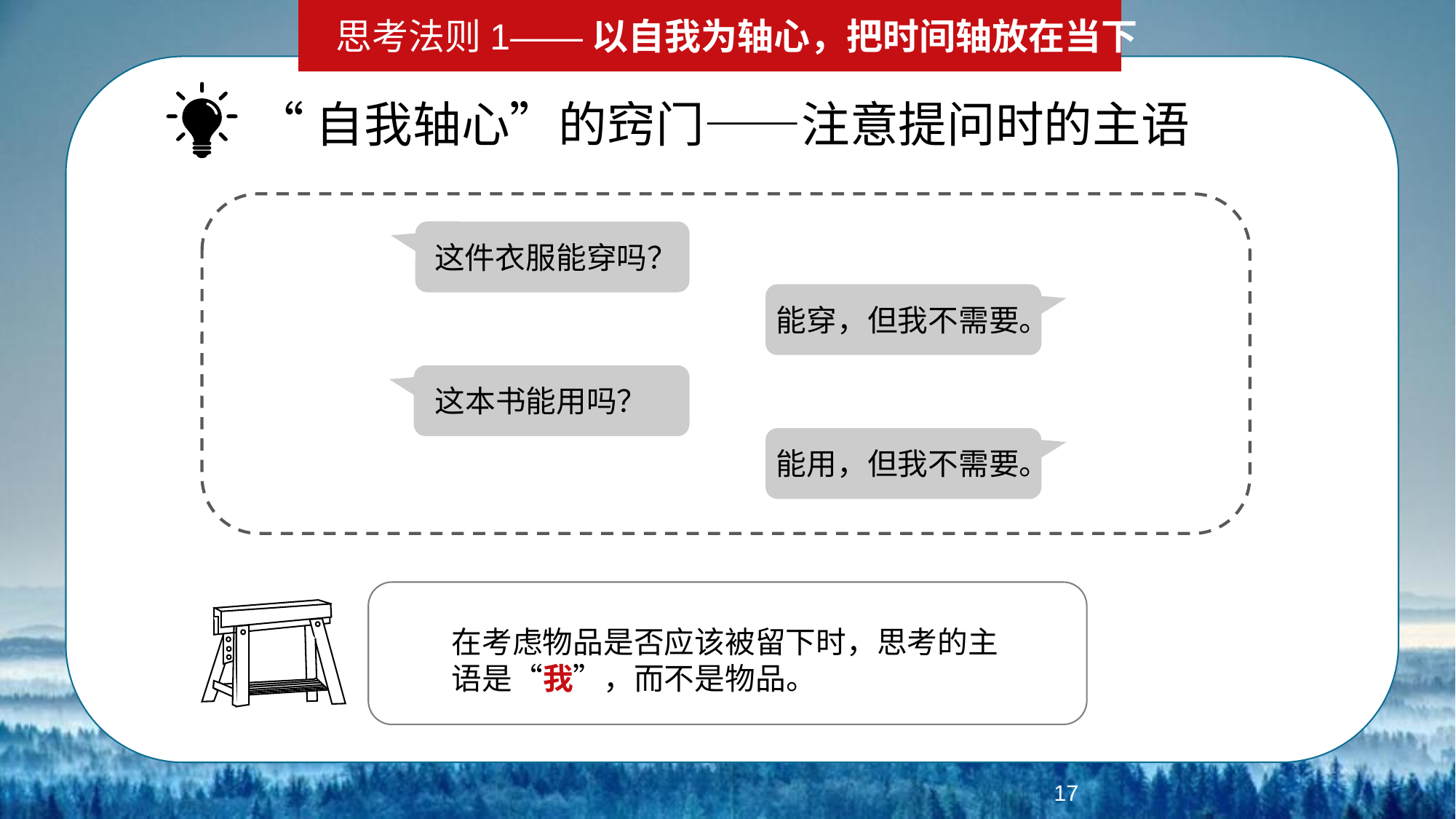

思考法则1——以自我为轴心，把时间轴放在当下

“自我轴心”的窍门——注意提问时的主语

这件衣服能穿吗？

能穿，但我不需要。

这本书能用吗？

能用，但我不需要。

在考虑物品是否应该被留下时，思考的主语是“我”，而不是物品。